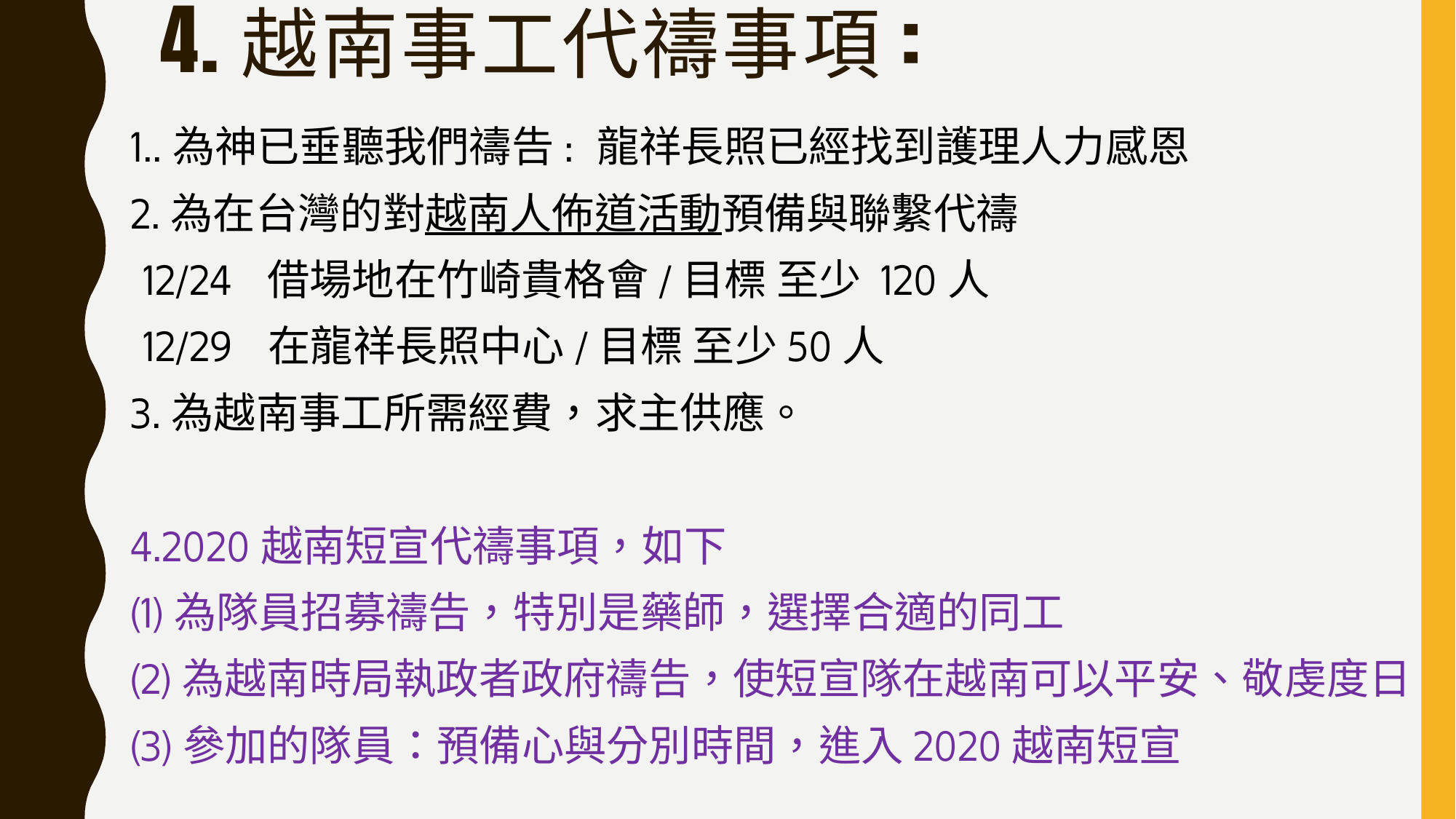

# 4.越南事工代禱事項:
1..為神已垂聽我們禱告: 龍祥長照已經找到護理人力感恩
2.為在台灣的對越南人佈道活動預備與聯繫代禱
 12/24  借場地在竹崎貴格會/目標 至少 120人
 12/29  在龍祥長照中心/目標 至少50人
3.為越南事工所需經費，求主供應。

4.2020越南短宣代禱事項，如下
(1)為隊員招募禱告，特別是藥師，選擇合適的同工
(2)為越南時局執政者政府禱告，使短宣隊在越南可以平安、敬虔度日
(3)參加的隊員：預備心與分別時間，進入2020越南短宣